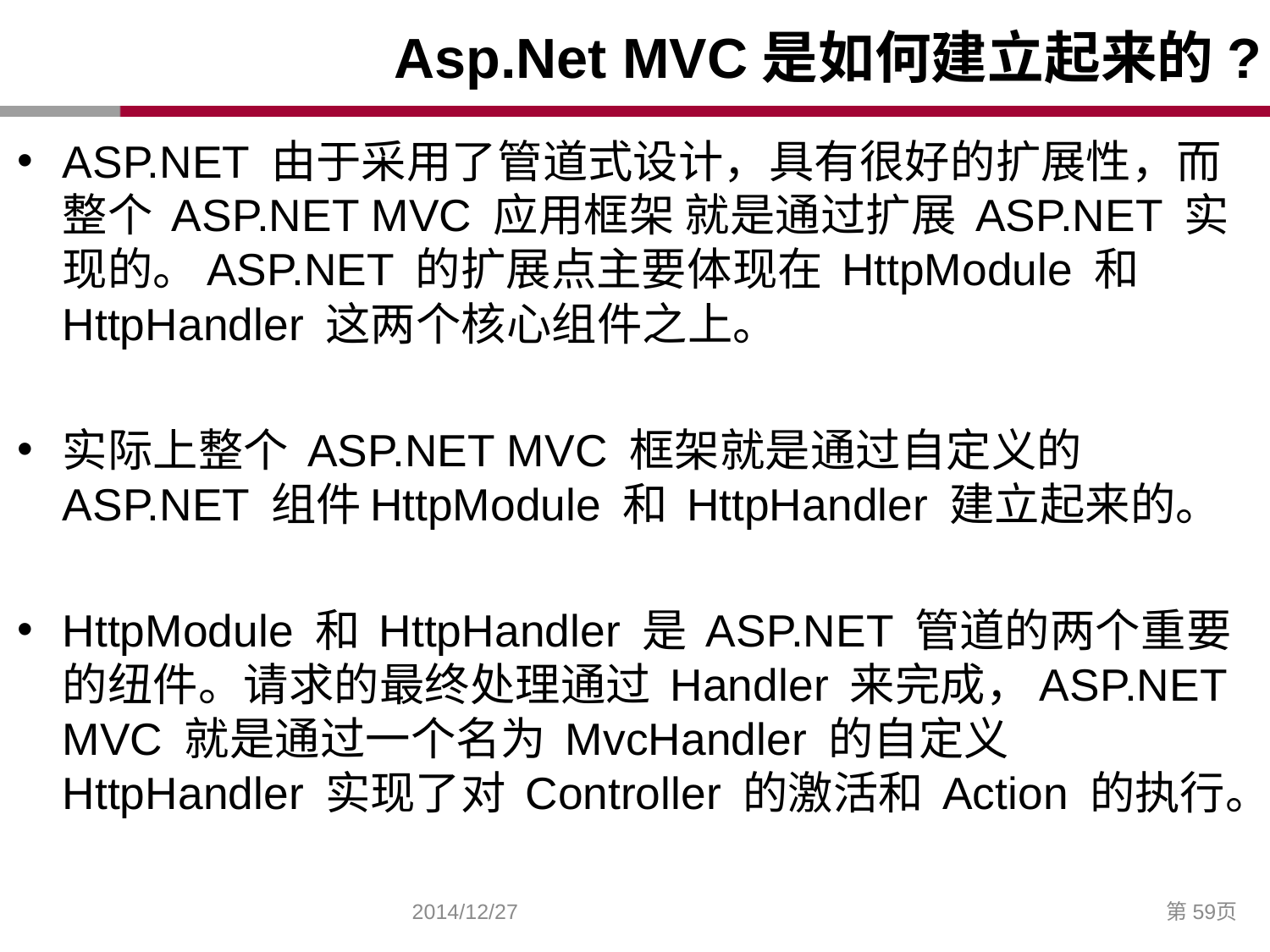

# Asp.Net MVC是如何建立起来的?
ASP.NET 由于采用了管道式设计，具有很好的扩展性，而整个 ASP.NET MVC 应用框架 就是通过扩展 ASP.NET 实现的。ASP.NET 的扩展点主要体现在 HttpModule 和 HttpHandler 这两个核心组件之上。

实际上整个 ASP.NET MVC 框架就是通过自定义的ASP.NET 组件HttpModule 和 HttpHandler 建立起来的。

HttpModule 和 HttpHandler 是 ASP.NET 管道的两个重要的纽件。请求的最终处理通过 Handler 来完成，ASP.NET MVC 就是通过一个名为 MvcHandler 的自定义 HttpHandler 实现了对 Controller 的激活和 Action 的执行。

2014/12/27
第59页